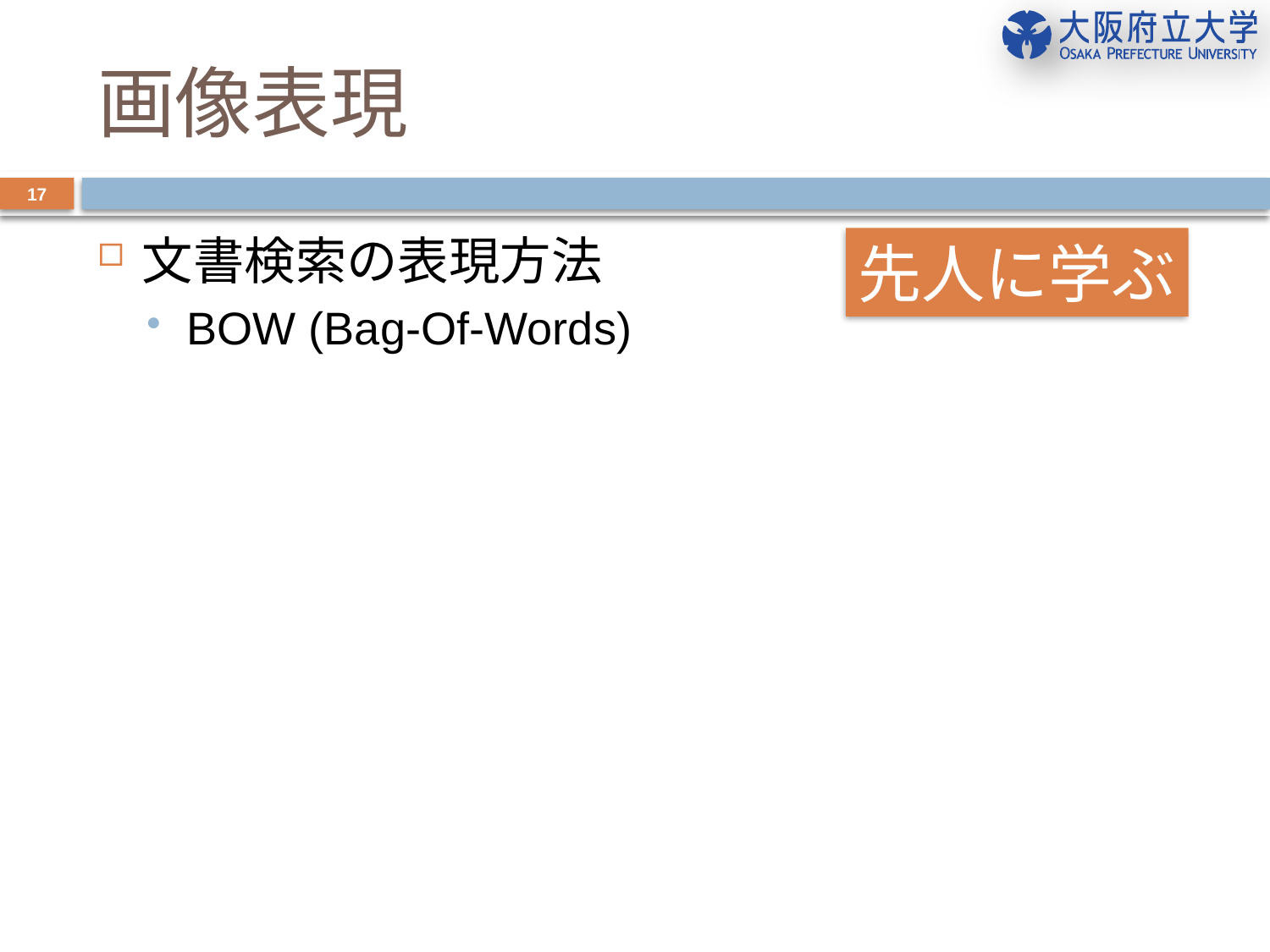

# 画像表現
17
文書検索の表現方法
BOW (Bag-Of-Words)
先人に学ぶ